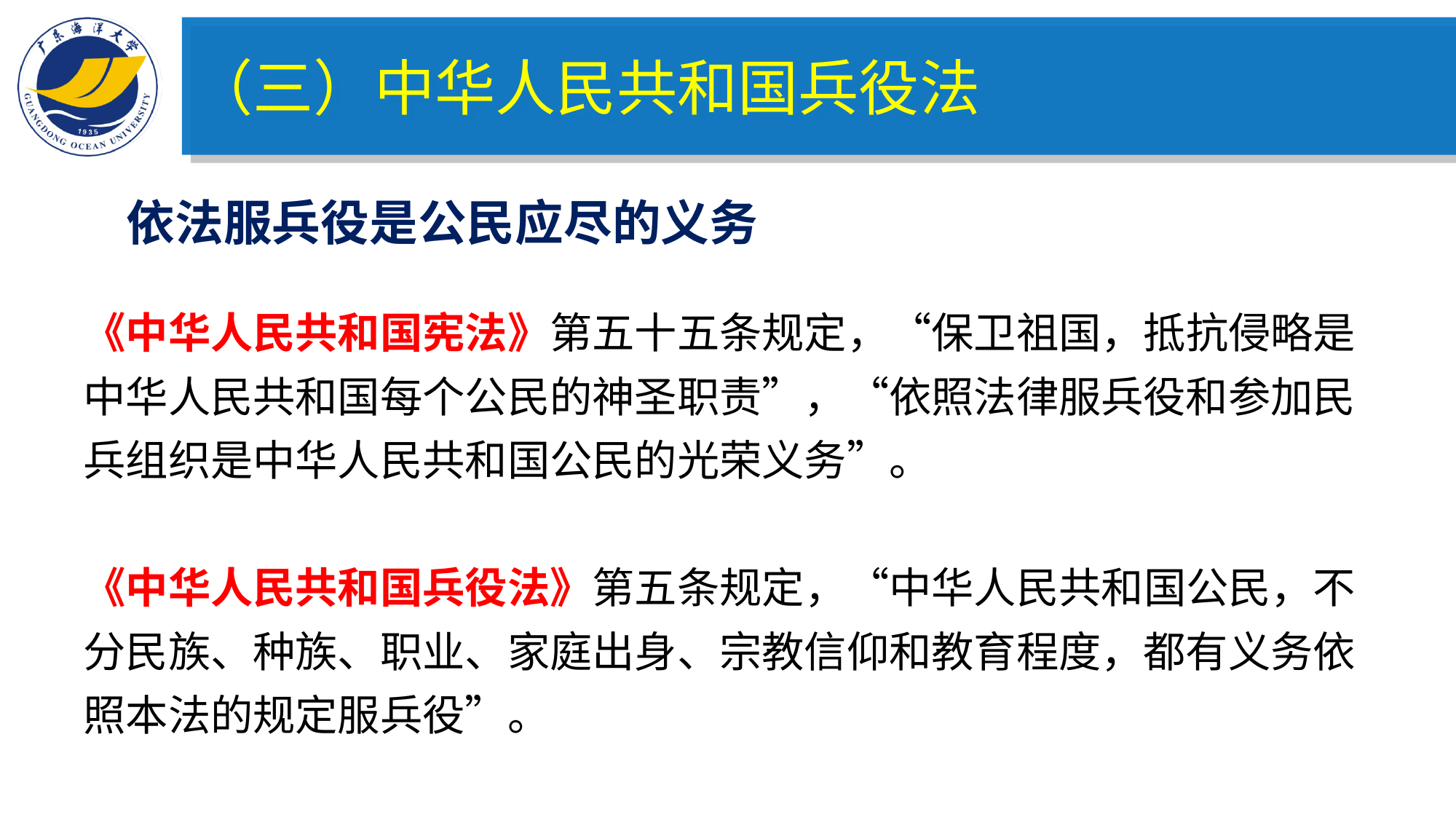

（三）中华人民共和国兵役法
依法服兵役是公民应尽的义务
《中华人民共和国宪法》第五十五条规定，“保卫祖国，抵抗侵略是中华人民共和国每个公民的神圣职责”，“依照法律服兵役和参加民兵组织是中华人民共和国公民的光荣义务”。

《中华人民共和国兵役法》第五条规定，“中华人民共和国公民，不分民族、种族、职业、家庭出身、宗教信仰和教育程度，都有义务依照本法的规定服兵役”。